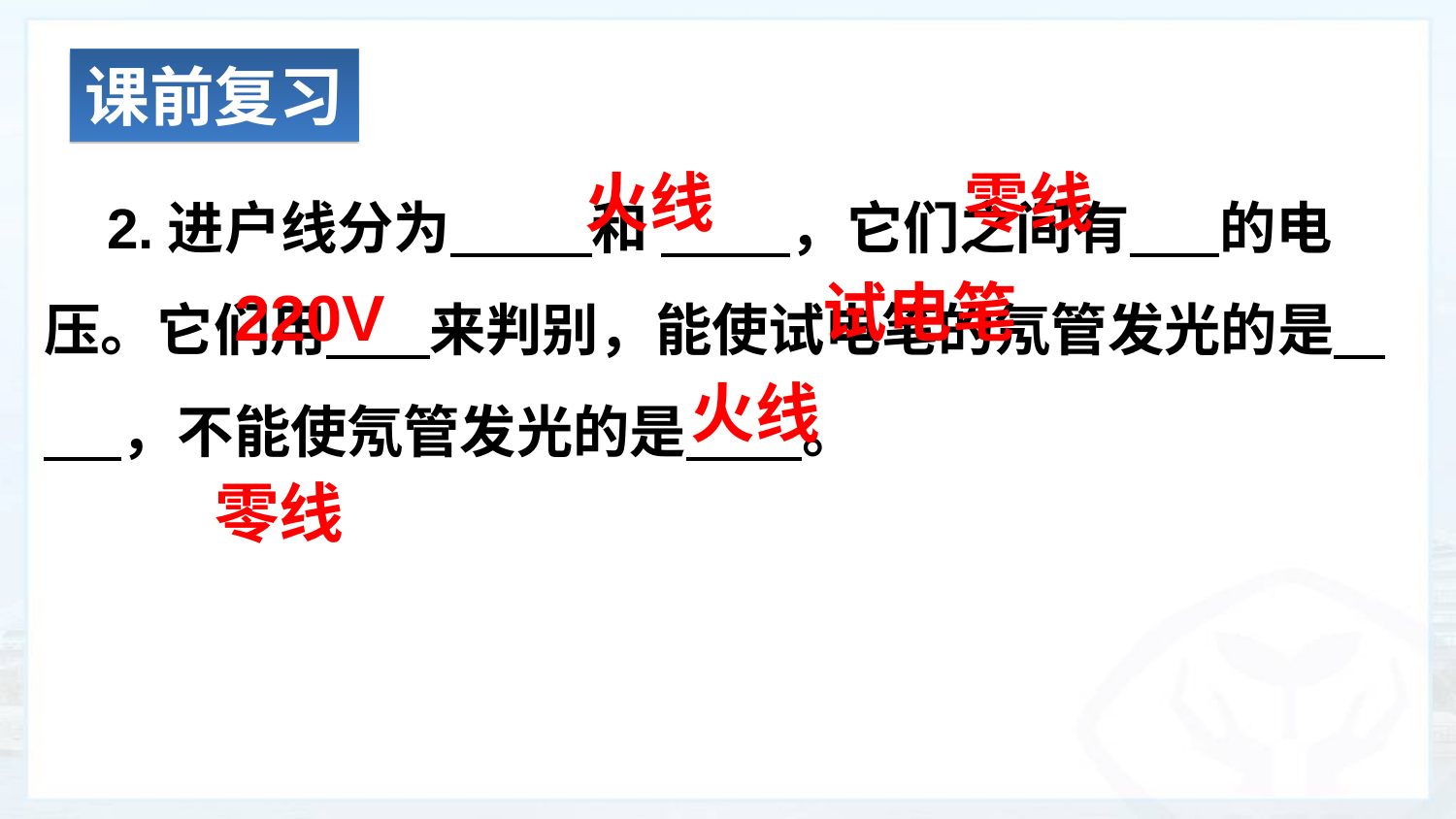

课前复习
    2.进户线分为           和           ，它们之间有       的电压。它们用        来判别，能使试电笔的氖管发光的是           ，不能使氖管发光的是         。
火线
零线
试电笔
220V
火线
零线